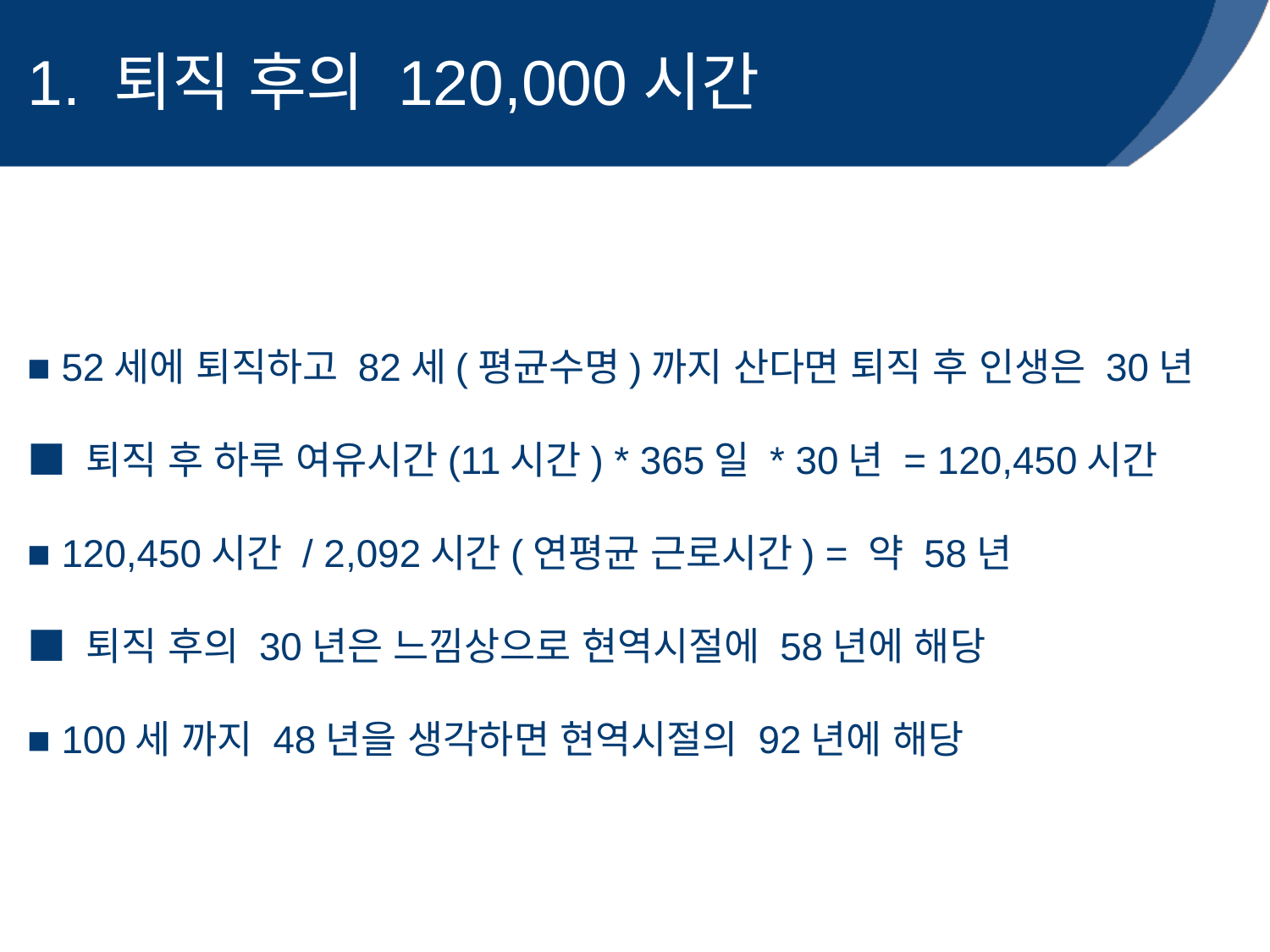

# 1. 퇴직 후의 120,000시간
■ 52세에 퇴직하고 82세(평균수명)까지 산다면 퇴직 후 인생은 30년
■ 퇴직 후 하루 여유시간(11시간) * 365일 * 30년 = 120,450시간
■ 120,450시간 / 2,092시간(연평균 근로시간) = 약 58년
■ 퇴직 후의 30년은 느낌상으로 현역시절에 58년에 해당
■ 100세 까지 48년을 생각하면 현역시절의 92년에 해당